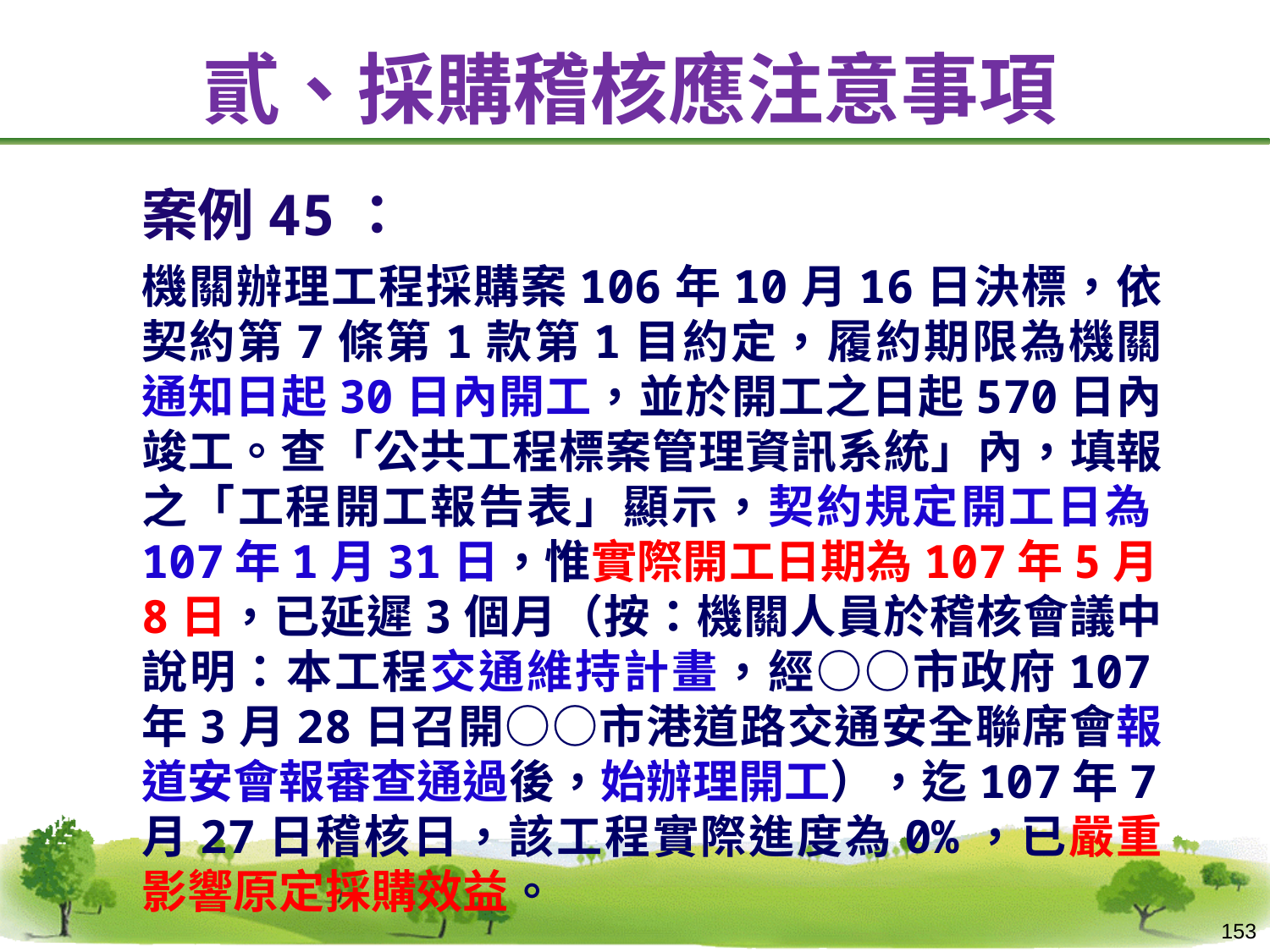

# 貳、採購稽核應注意事項
案例45：
機關辦理工程採購案106年10月16日決標，依契約第7條第1款第1目約定，履約期限為機關通知日起30日內開工，並於開工之日起570日內竣工。查「公共工程標案管理資訊系統」內，填報之「工程開工報告表」顯示，契約規定開工日為107年1月31日，惟實際開工日期為107年5月8日，已延遲3個月（按：機關人員於稽核會議中說明：本工程交通維持計畫，經○○市政府107年3月28日召開○○市港道路交通安全聯席會報道安會報審查通過後，始辦理開工），迄107年7月27日稽核日，該工程實際進度為0%，已嚴重影響原定採購效益。

153